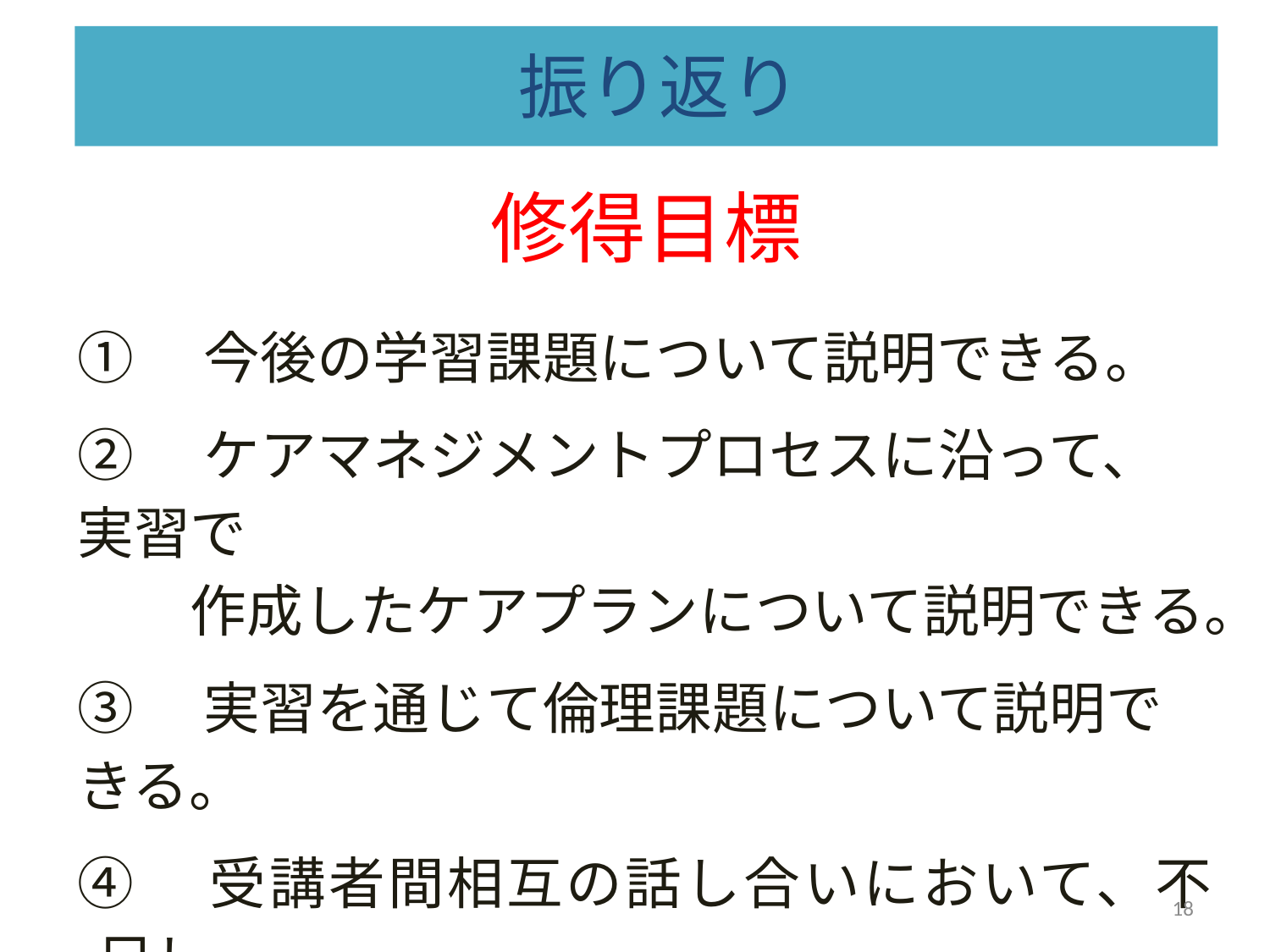

振り返り
# 修得目標
①　今後の学習課題について説明できる。

②　ケアマネジメントプロセスに沿って、実習で
　　作成したケアプランについて説明できる。

③　実習を通じて倫理課題について説明できる。

④　受講者間相互の話し合いにおいて、不足し
　　ている知識について説明できる

18